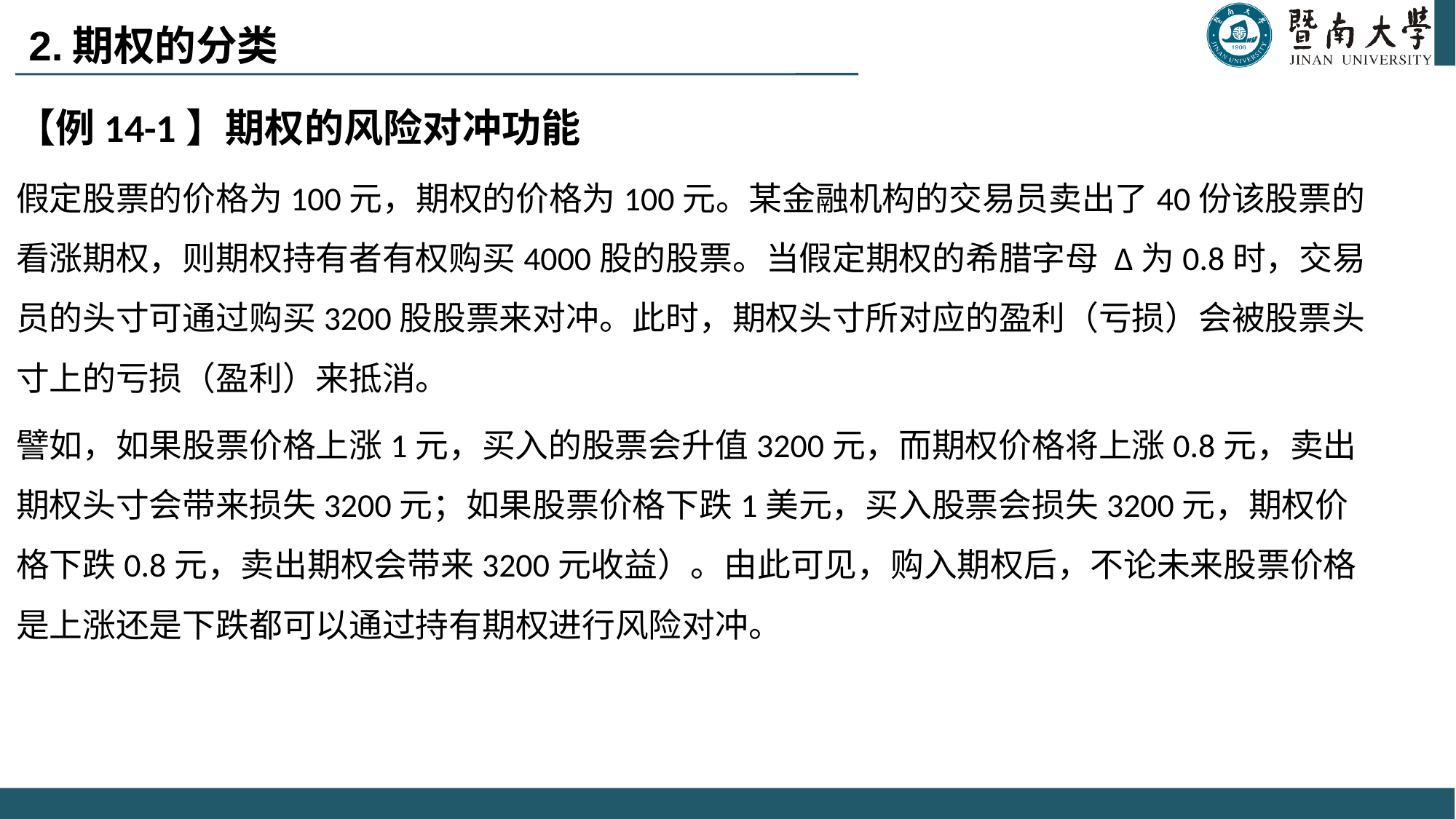

2.期权的分类
【例14-1】期权的风险对冲功能
假定股票的价格为100元，期权的价格为100元。某金融机构的交易员卖出了40份该股票的看涨期权，则期权持有者有权购买4000股的股票。当假定期权的希腊字母 Δ为0.8时，交易员的头寸可通过购买3200股股票来对冲。此时，期权头寸所对应的盈利（亏损）会被股票头寸上的亏损（盈利）来抵消。
譬如，如果股票价格上涨1元，买入的股票会升值3200元，而期权价格将上涨0.8元，卖出期权头寸会带来损失3200元；如果股票价格下跌1美元，买入股票会损失3200元，期权价格下跌0.8元，卖出期权会带来3200元收益）。由此可见，购入期权后，不论未来股票价格是上涨还是下跌都可以通过持有期权进行风险对冲。